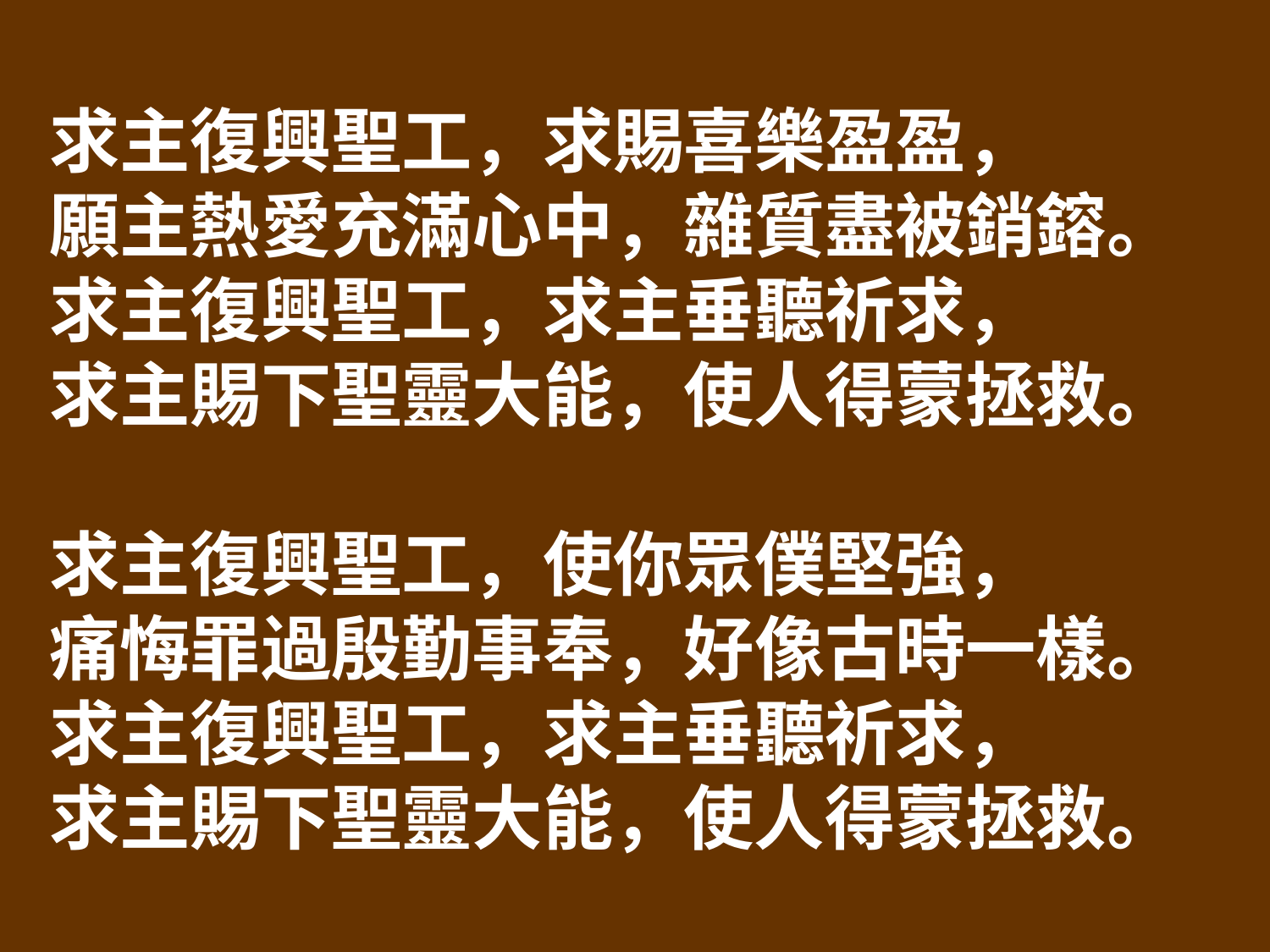

求主復興聖工，求賜喜樂盈盈，
願主熱愛充滿心中，雜質盡被銷鎔。
求主復興聖工，求主垂聽祈求，
求主賜下聖靈大能，使人得蒙拯救。

求主復興聖工，使你眾僕堅強，
痛悔罪過殷勤事奉，好像古時一樣。
求主復興聖工，求主垂聽祈求，
求主賜下聖靈大能，使人得蒙拯救。